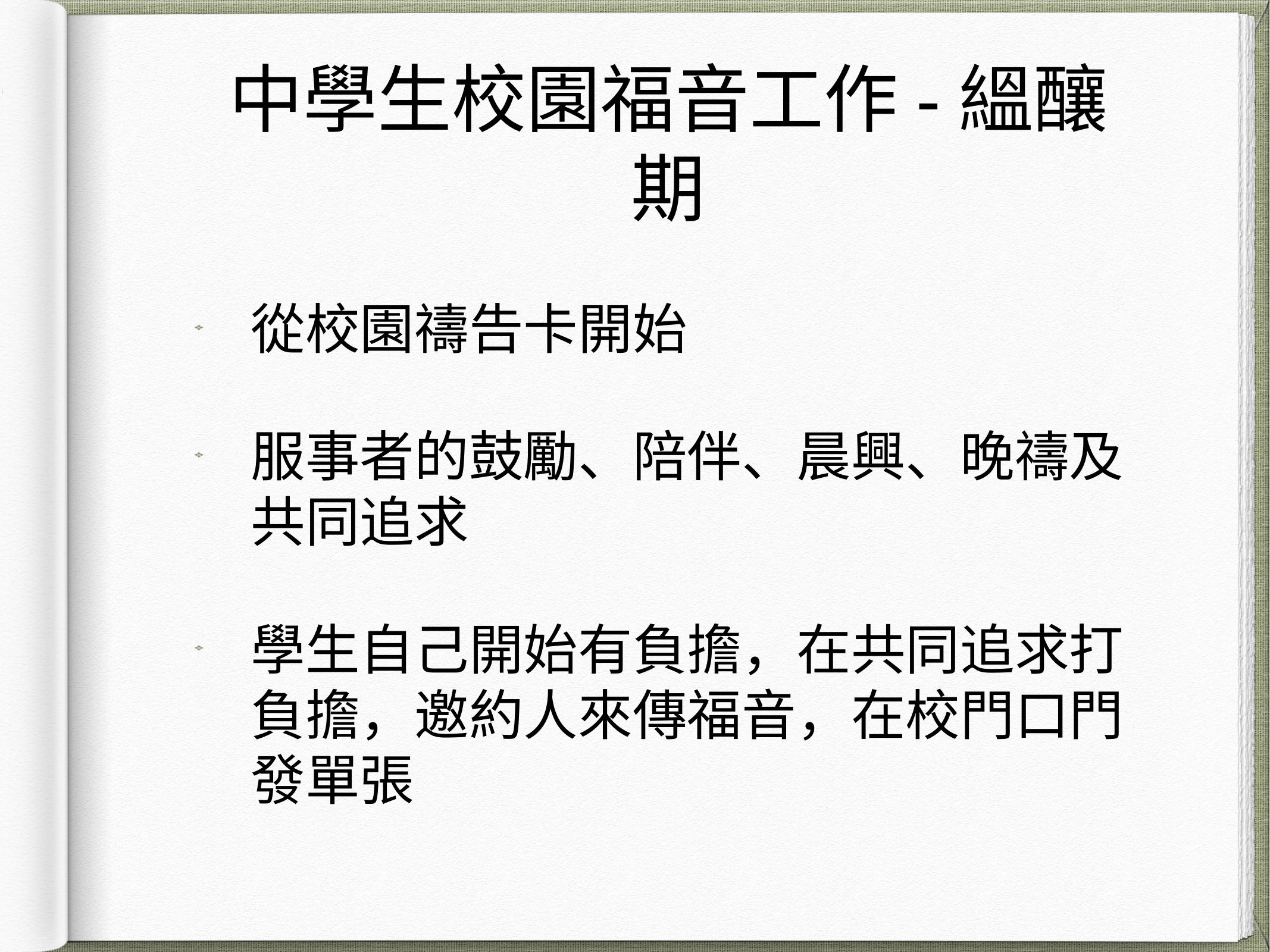

# 中學生校園福音工作-縕釀期
從校園禱告卡開始
服事者的鼓勵、陪伴、晨興、晚禱及共同追求
學生自己開始有負擔，在共同追求打負擔，邀約人來傳福音，在校門口門發單張